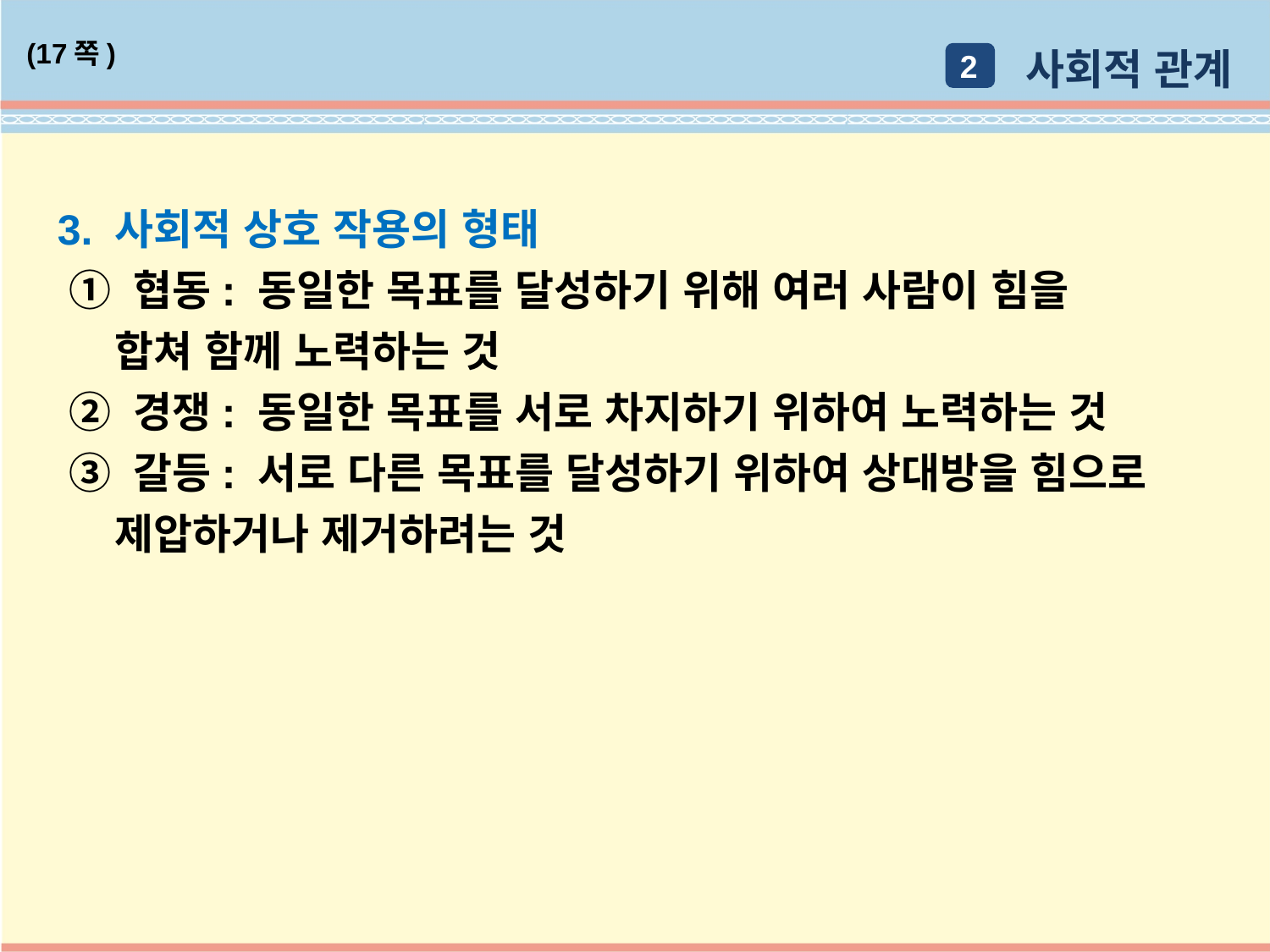

사회적 관계
(17쪽)
2
3. 사회적 상호 작용의 형태
 ① 협동: 동일한 목표를 달성하기 위해 여러 사람이 힘을
    합쳐 함께 노력하는 것
 ② 경쟁: 동일한 목표를 서로 차지하기 위하여 노력하는 것
 ③ 갈등: 서로 다른 목표를 달성하기 위하여 상대방을 힘으로
    제압하거나 제거하려는 것